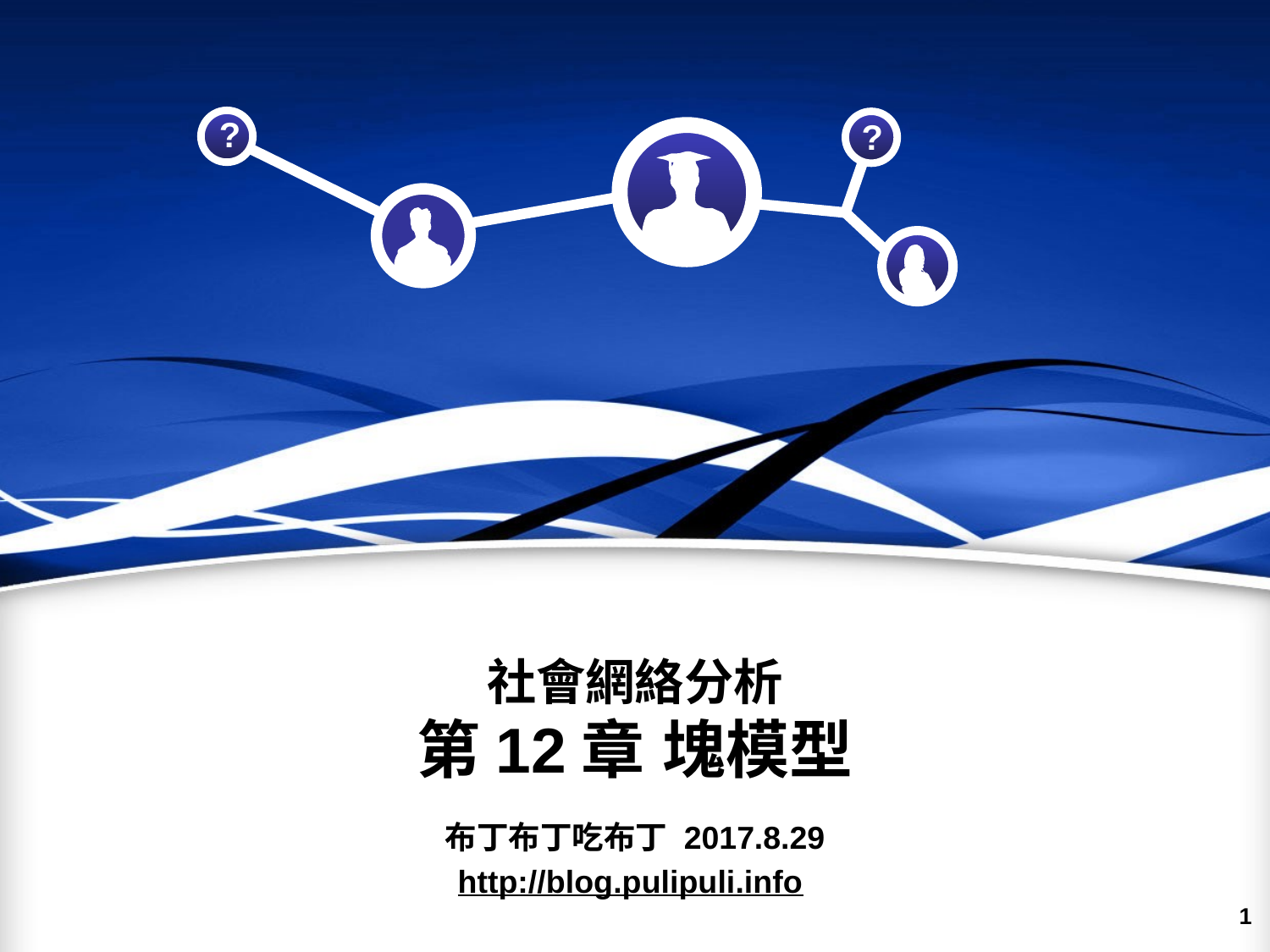

# 社會網絡分析
第12章 塊模型
布丁布丁吃布丁 2017.8.29
http://blog.pulipuli.info
1